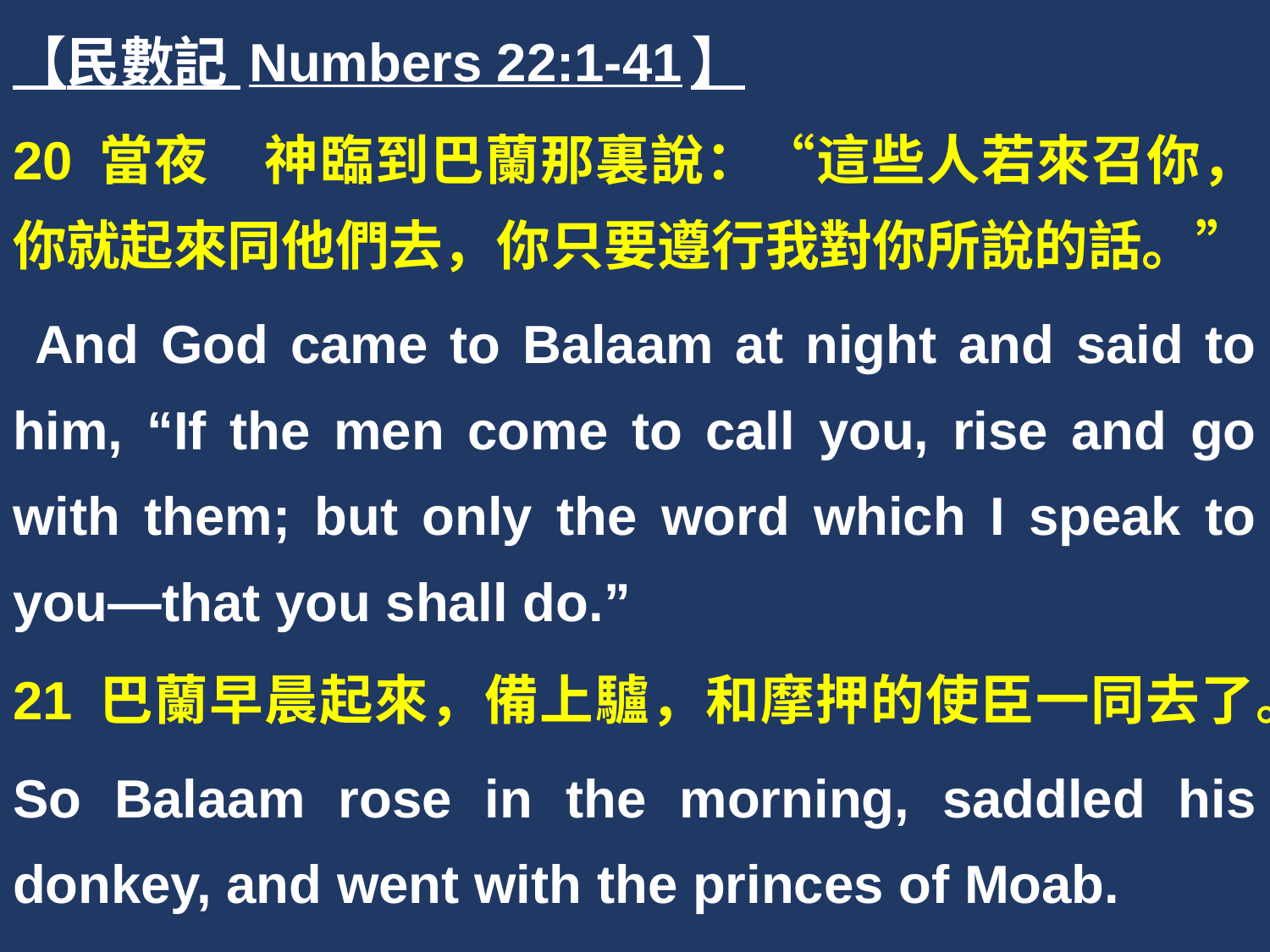

【民數記 Numbers 22:1-41】
20 當夜　神臨到巴蘭那裏說：“這些人若來召你，你就起來同他們去，你只要遵行我對你所說的話。”
 And God came to Balaam at night and said to him, “If the men come to call you, rise and go with them; but only the word which I speak to you—that you shall do.”
21 巴蘭早晨起來，備上驢，和摩押的使臣一同去了。
So Balaam rose in the morning, saddled his donkey, and went with the princes of Moab.